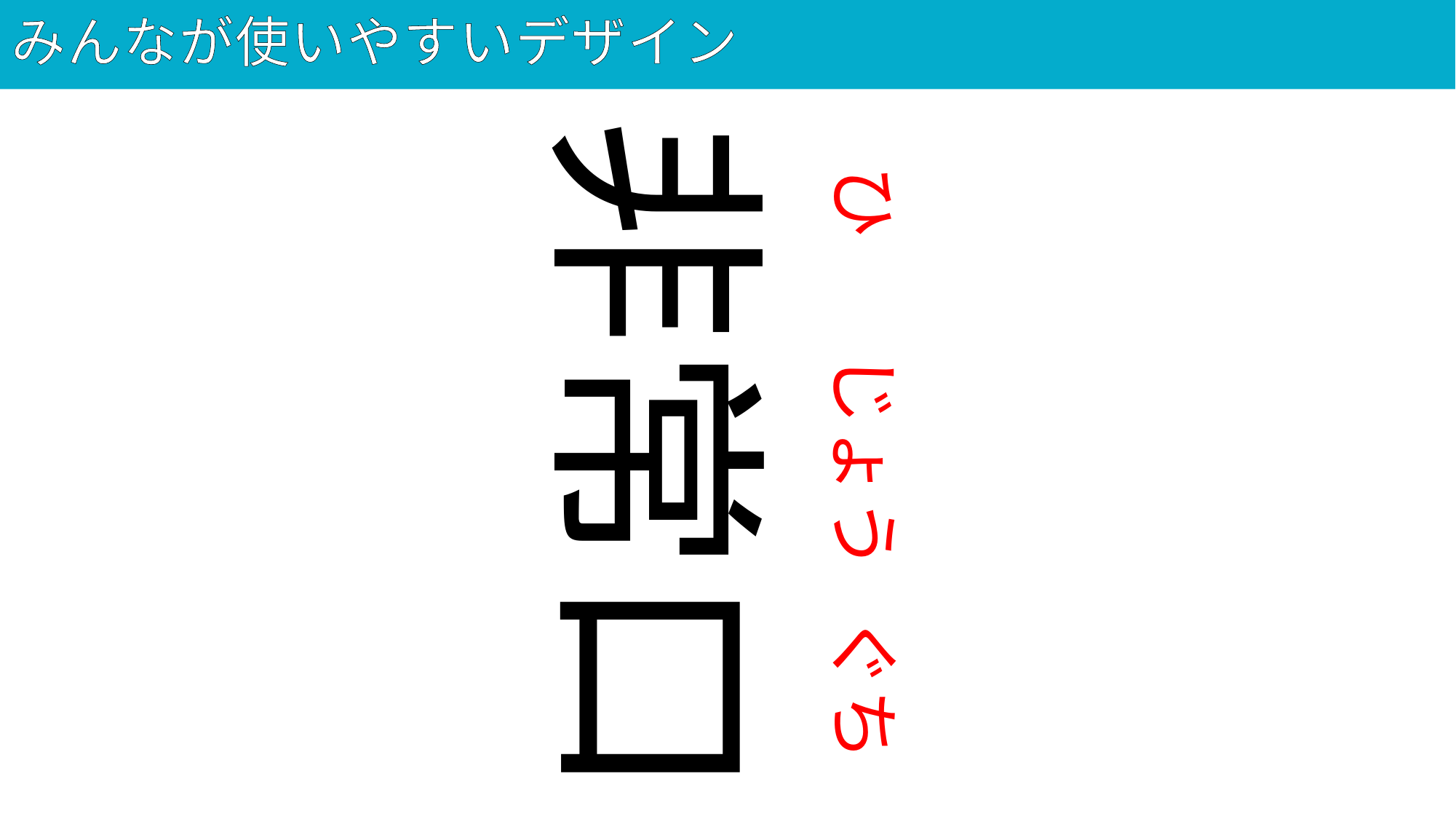

# みんなが使いやすいデザイン
61
非常口
ひ
じょう
ぐち